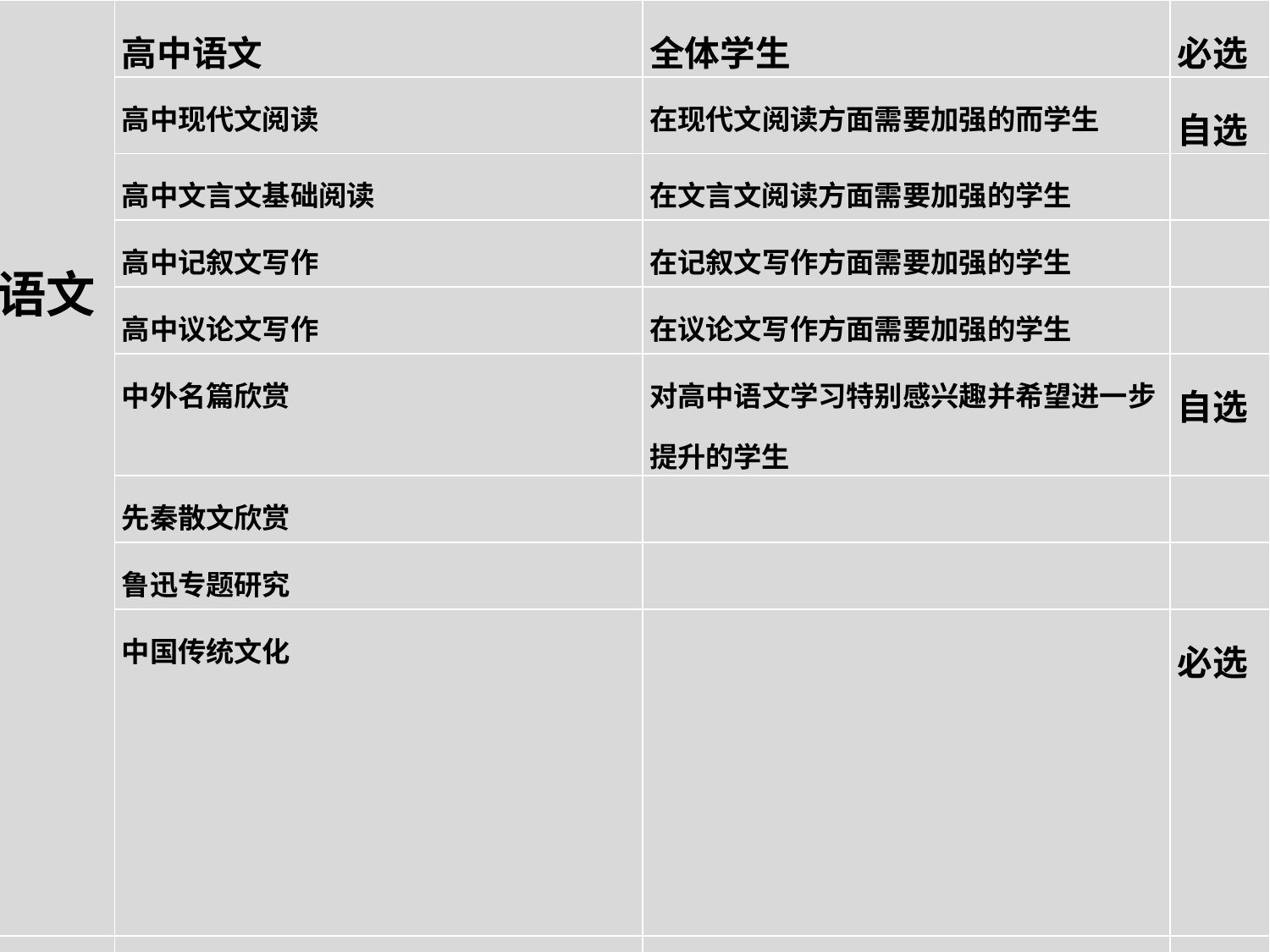

| 语文 | 高中语文 | 全体学生 | 必选 |
| --- | --- | --- | --- |
|  | 高中现代文阅读 | 在现代文阅读方面需要加强的而学生 | 自选 |
|  | 高中文言文基础阅读 | 在文言文阅读方面需要加强的学生 |  |
|  | 高中记叙文写作 | 在记叙文写作方面需要加强的学生 |  |
|  | 高中议论文写作 | 在议论文写作方面需要加强的学生 |  |
|  | 中外名篇欣赏 | 对高中语文学习特别感兴趣并希望进一步提升的学生 | 自选 |
|  | 先秦散文欣赏 |  |  |
|  | 鲁迅专题研究 |  |  |
|  | 中国传统文化 |  | 必选 |
| 英语 | 高中英语 | 全体学生 | 必选 |
|  | 科技英语 | 科学实验班学生 | 必选 |
|  | 高中英语基础听力 | 英语听力需要加强的学生 | 自选 |
|  | 高中英语基础阅读 | 英语阅读需要加强的学生 |  |
|  | 高中英语基础写作 | 英语写作需要加强的学生 |  |
|  | 高中英语提高写作 |  |  |